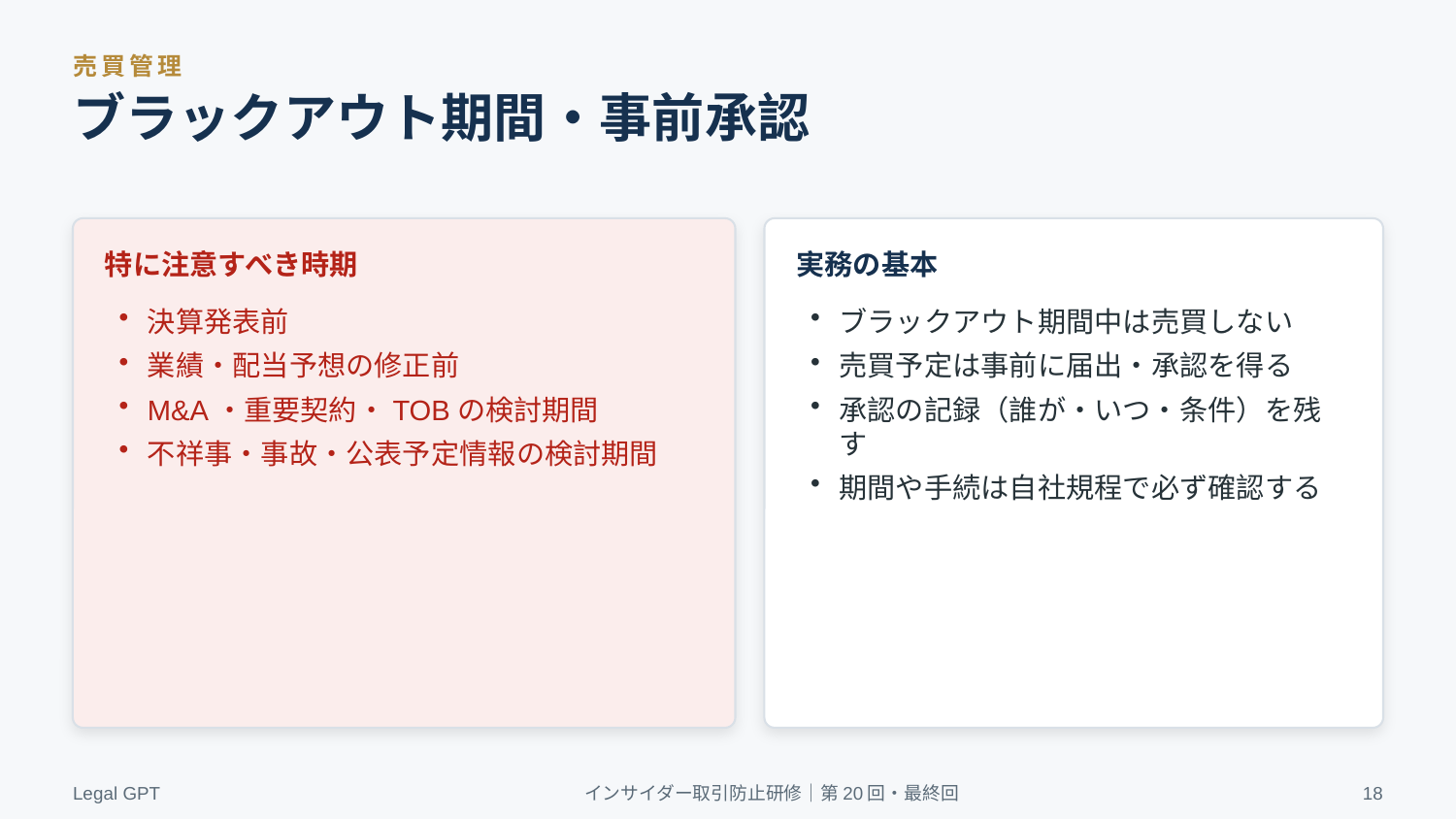

売買管理
ブラックアウト期間・事前承認

特に注意すべき時期
実務の基本
決算発表前
業績・配当予想の修正前
M&A・重要契約・TOBの検討期間
不祥事・事故・公表予定情報の検討期間
ブラックアウト期間中は売買しない
売買予定は事前に届出・承認を得る
承認の記録（誰が・いつ・条件）を残す
期間や手続は自社規程で必ず確認する
Legal GPT
インサイダー取引防止研修｜第20回・最終回
18